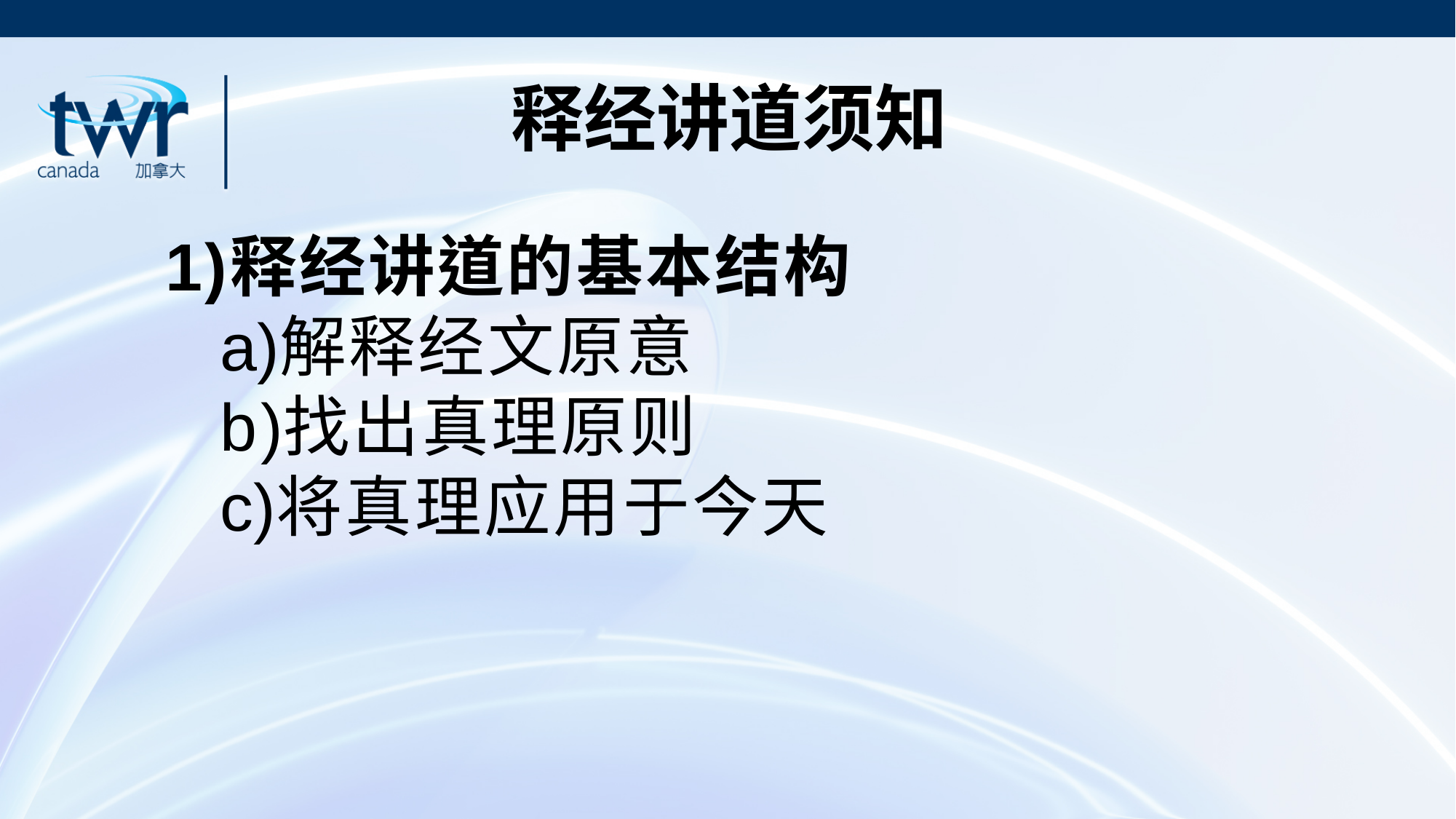

释经讲道须知
释经讲道的基本结构
解释经文原意
找出真理原则
将真理应用于今天